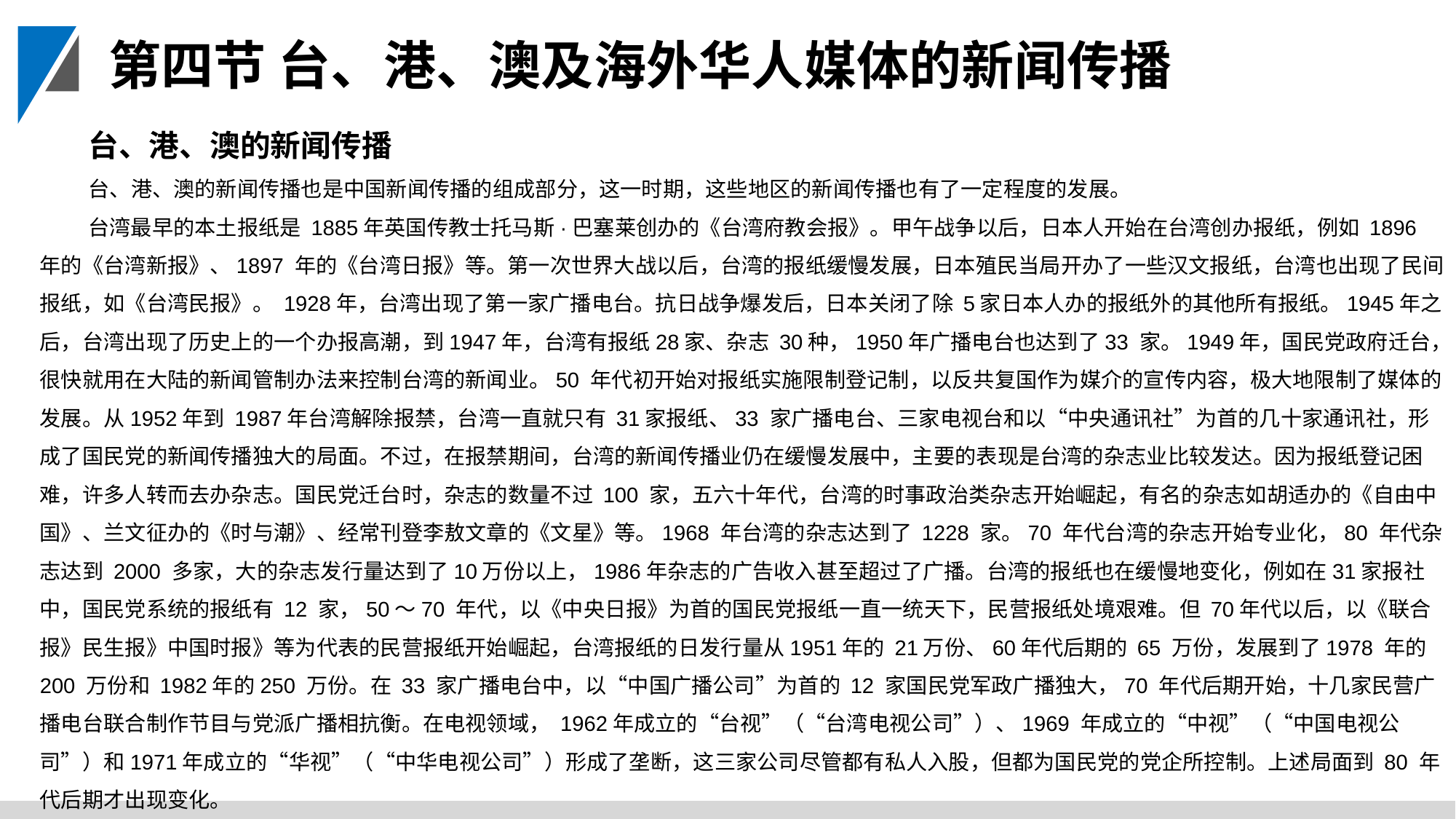

第四节 台、港、澳及海外华人媒体的新闻传播
台、港、澳的新闻传播
台、港、澳的新闻传播也是中国新闻传播的组成部分，这一时期，这些地区的新闻传播也有了一定程度的发展。
台湾最早的本土报纸是 1885年英国传教士托马斯·巴塞莱创办的《台湾府教会报》。甲午战争以后，日本人开始在台湾创办报纸，例如 1896 年的《台湾新报》、1897 年的《台湾日报》等。第一次世界大战以后，台湾的报纸缓慢发展，日本殖民当局开办了一些汉文报纸，台湾也出现了民间报纸，如《台湾民报》。 1928年，台湾出现了第一家广播电台。抗日战争爆发后，日本关闭了除 5家日本人办的报纸外的其他所有报纸。1945年之后，台湾出现了历史上的一个办报高潮，到1947年，台湾有报纸28家、杂志 30种，1950年广播电台也达到了33 家。1949年，国民党政府迁台，很快就用在大陆的新闻管制办法来控制台湾的新闻业。50 年代初开始对报纸实施限制登记制，以反共复国作为媒介的宣传内容，极大地限制了媒体的发展。从1952年到 1987年台湾解除报禁，台湾一直就只有 31家报纸、33 家广播电台、三家电视台和以“中央通讯社”为首的几十家通讯社，形成了国民党的新闻传播独大的局面。不过，在报禁期间，台湾的新闻传播业仍在缓慢发展中，主要的表现是台湾的杂志业比较发达。因为报纸登记困难，许多人转而去办杂志。国民党迁台时，杂志的数量不过 100 家，五六十年代，台湾的时事政治类杂志开始崛起，有名的杂志如胡适办的《自由中国》、兰文征办的《时与潮》、经常刊登李敖文章的《文星》等。1968 年台湾的杂志达到了 1228 家。70 年代台湾的杂志开始专业化，80 年代杂志达到 2000 多家，大的杂志发行量达到了10万份以上，1986年杂志的广告收入甚至超过了广播。台湾的报纸也在缓慢地变化，例如在31家报社中，国民党系统的报纸有 12 家，50～70 年代，以《中央日报》为首的国民党报纸一直一统天下，民营报纸处境艰难。但 70年代以后，以《联合报》民生报》中国时报》等为代表的民营报纸开始崛起，台湾报纸的日发行量从1951年的 21万份、60年代后期的 65 万份，发展到了1978 年的 200 万份和 1982年的250 万份。在 33 家广播电台中，以“中国广播公司”为首的 12 家国民党军政广播独大，70 年代后期开始，十几家民营广播电台联合制作节目与党派广播相抗衡。在电视领域， 1962年成立的“台视”（“台湾电视公司”）、1969 年成立的“中视”（“中国电视公司”）和1971年成立的“华视”（“中华电视公司”）形成了垄断，这三家公司尽管都有私人入股，但都为国民党的党企所控制。上述局面到 80 年代后期才出现变化。